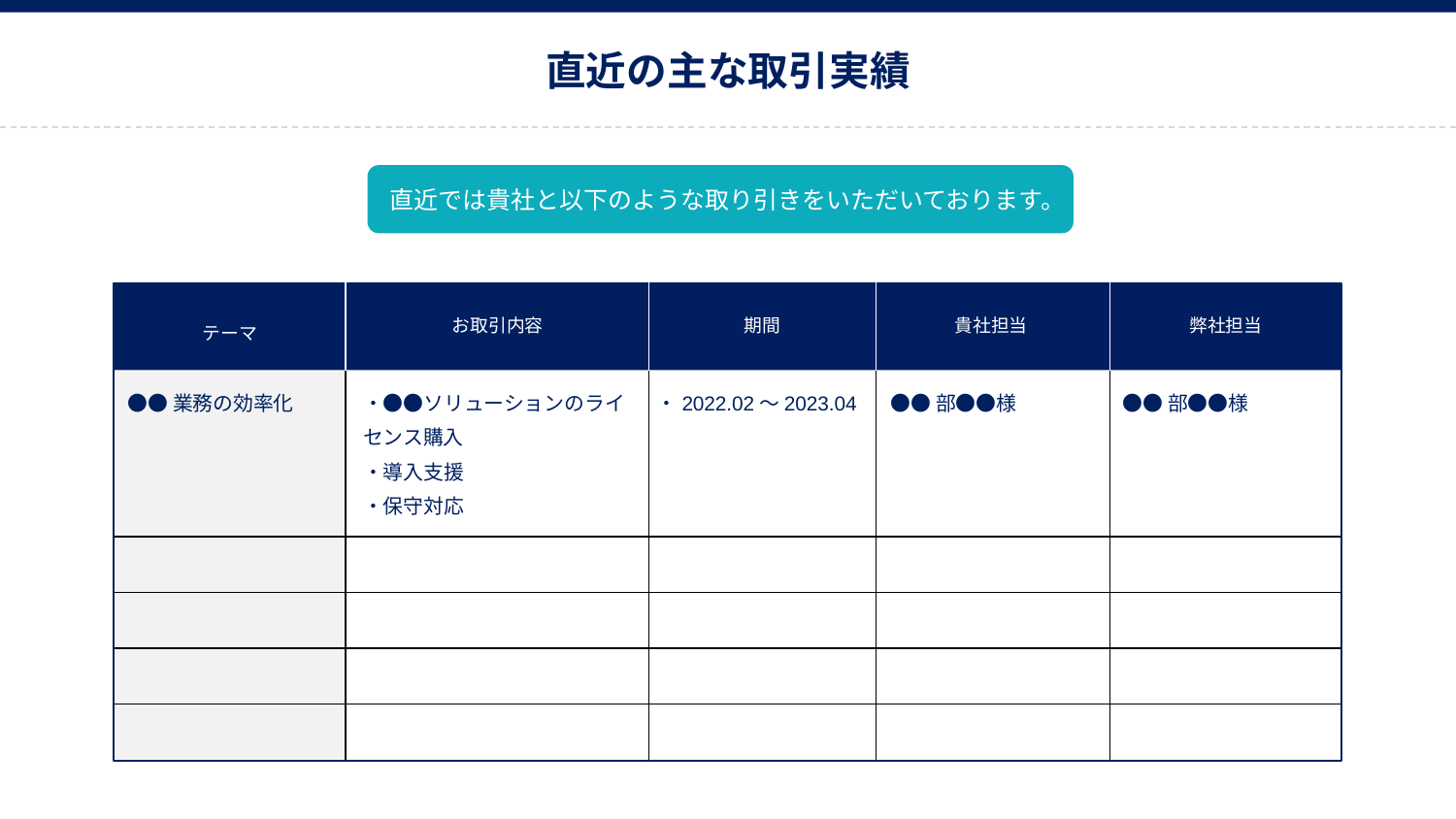

直近の主な取引実績

直近では貴社と以下のような取り引きをいただいております。

テーマ
お取引内容
期間
貴社担当
弊社担当

●●業務の効率化
・●●ソリューションのライ
センス購入
・導入支援
・保守対応
・2022.02〜2023.04
●●部●●様
●●部●●様